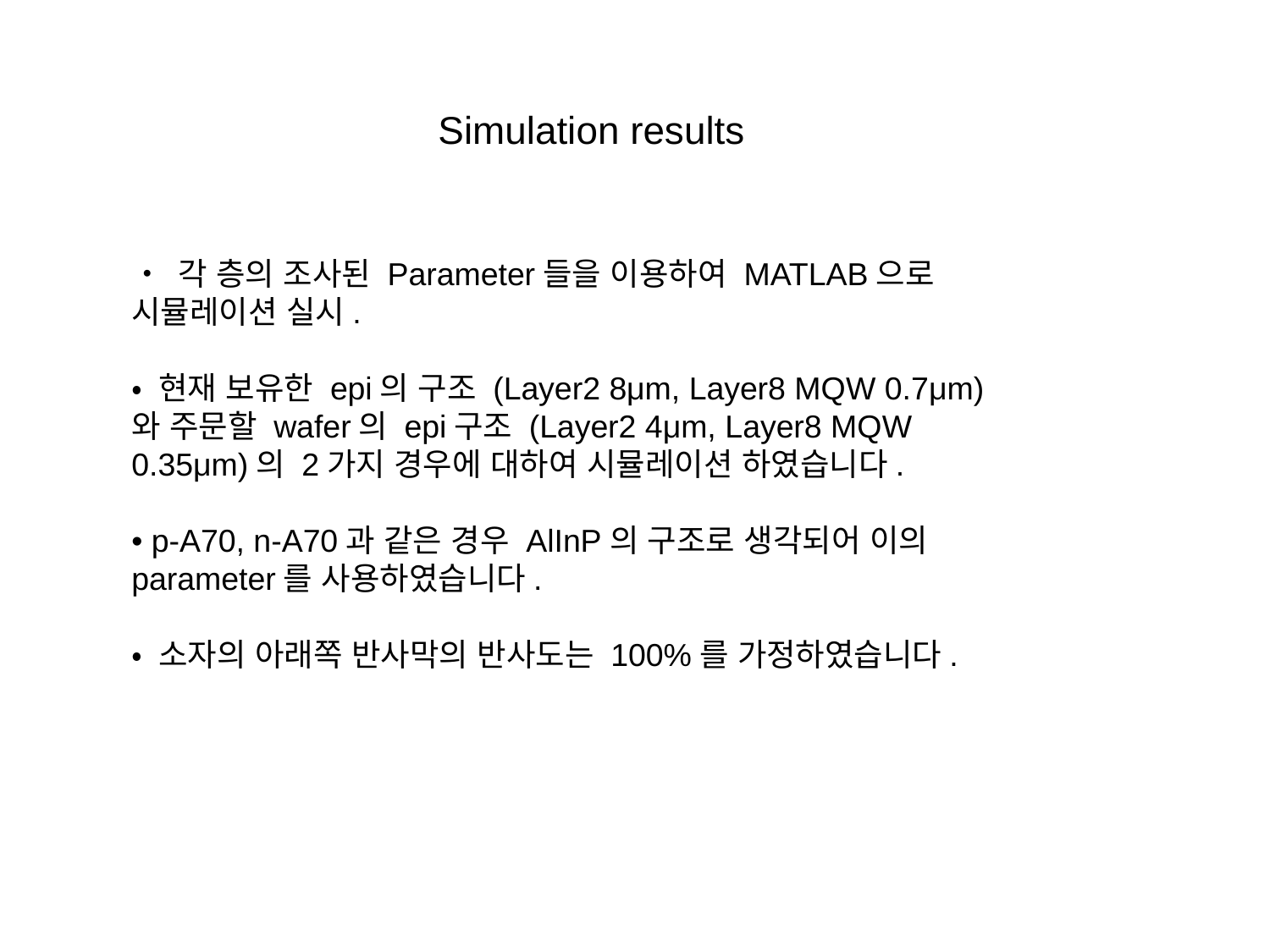

# Simulation results
• 각 층의 조사된 Parameter들을 이용하여 MATLAB으로 시뮬레이션 실시.

• 현재 보유한 epi의 구조 (Layer2 8μm, Layer8 MQW 0.7μm)와 주문할 wafer의 epi구조 (Layer2 4μm, Layer8 MQW 0.35μm)의 2가지 경우에 대하여 시뮬레이션 하였습니다.

• p-A70, n-A70과 같은 경우 AlInP의 구조로 생각되어 이의 parameter를 사용하였습니다.

• 소자의 아래쪽 반사막의 반사도는 100%를 가정하였습니다.